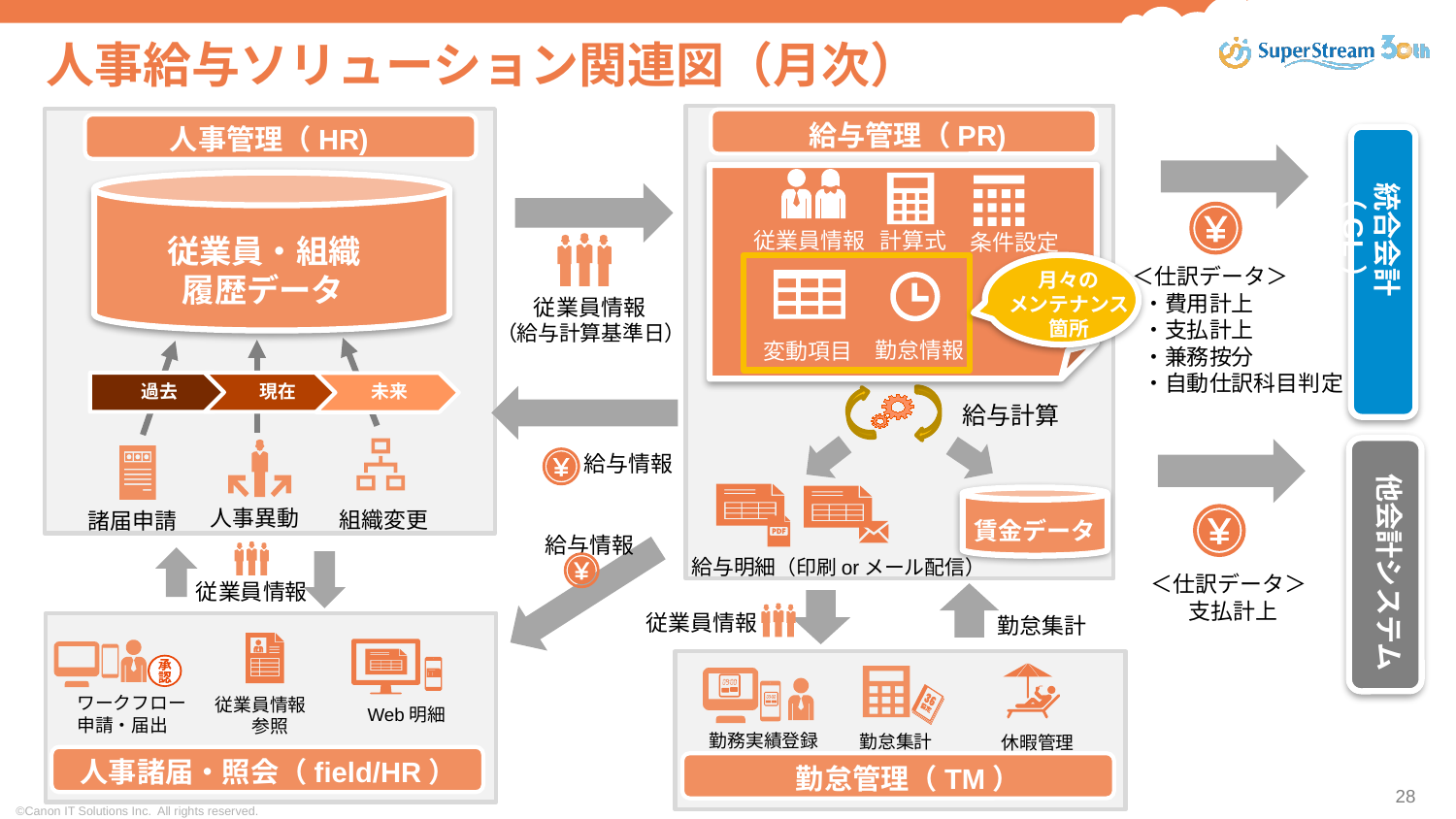

# 人事給与ソリューション関連図（月次）

給与管理（PR)

人事管理（HR)

統合会計（GL）

従業員情報
　計算式
 条件設定
従業員・組織
 履歴データ

＜仕訳データ＞
 ・費用計上
 ・支払計上
 ・兼務按分
 ・自動仕訳科目判定
 　月々の
メンテナンス
　　箇所

  　従業員情報
（給与計算基準日）
勤怠情報
変動項目
過去
現在
未来

給与計算

　給与情報

他会計システム

人事異動
組織変更
諸届申請

賃金データ

　給与情報

　給与明細（印刷orメール配信）

＜仕訳データ＞
  　支払計上

  　従業員情報

  　従業員情報

  　勤怠集計

ワークフロー
申請・届出
　従業員情報
　　　参照

　Web明細
勤務実績登録
勤怠集計
　休暇管理

人事諸届・照会（field/HR）

勤怠管理（TM）
28
©Canon IT Solutions Inc.  All rights reserved.